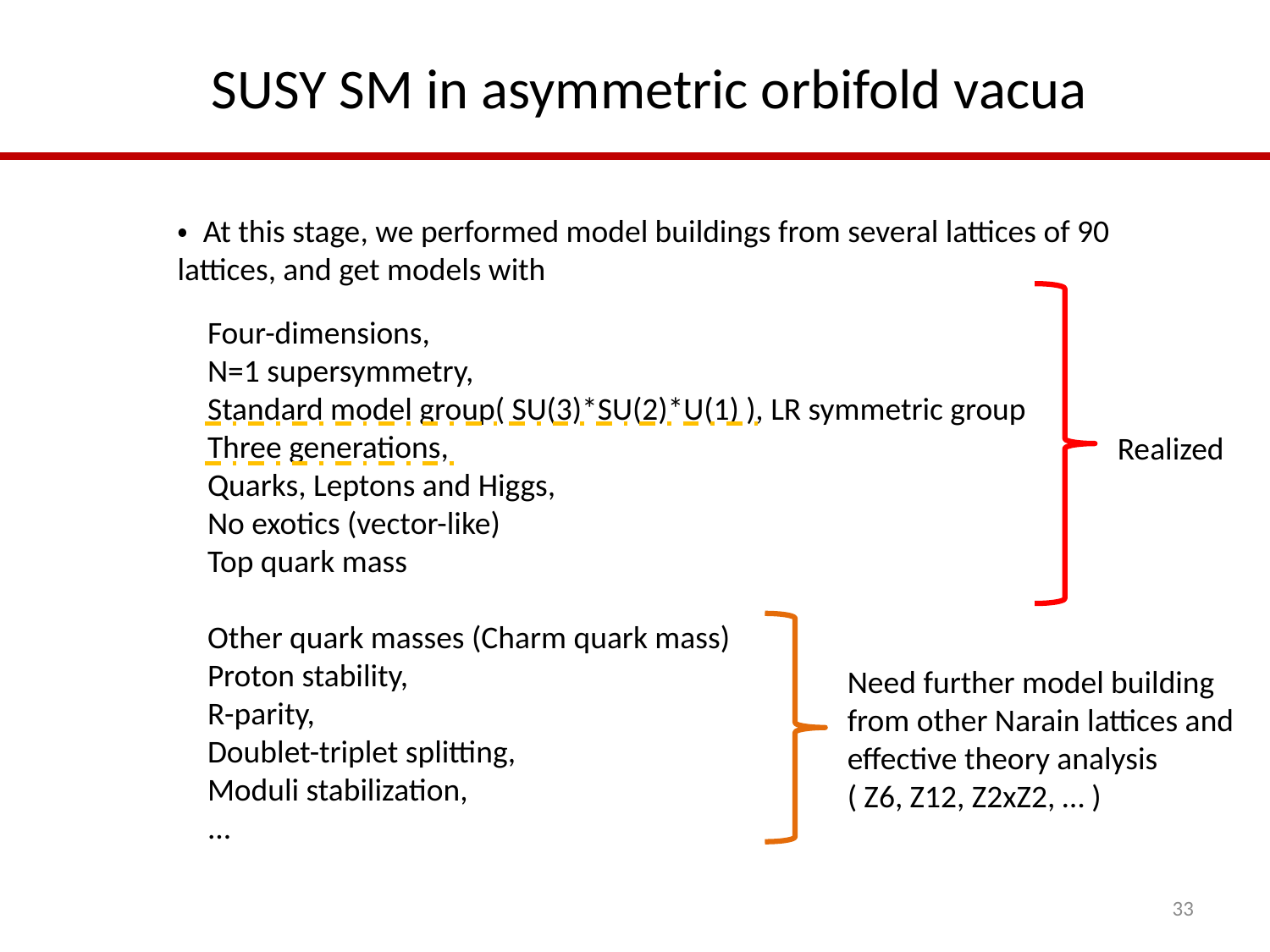

SUSY SM in asymmetric orbifold vacua
・ At this stage, we performed model buildings from several lattices of 90 lattices, and get models with

Four-dimensions,
N=1 supersymmetry,
Standard model group( SU(3)*SU(2)*U(1) ), LR symmetric group
Three generations,
Quarks, Leptons and Higgs,
No exotics (vector-like)
Top quark mass

Other quark masses (Charm quark mass)
Proton stability,
R-parity,
Doublet-triplet splitting,
Moduli stabilization,
...
Realized

Need further model building from other Narain lattices and effective theory analysis
( Z6, Z12, Z2xZ2, … )
33